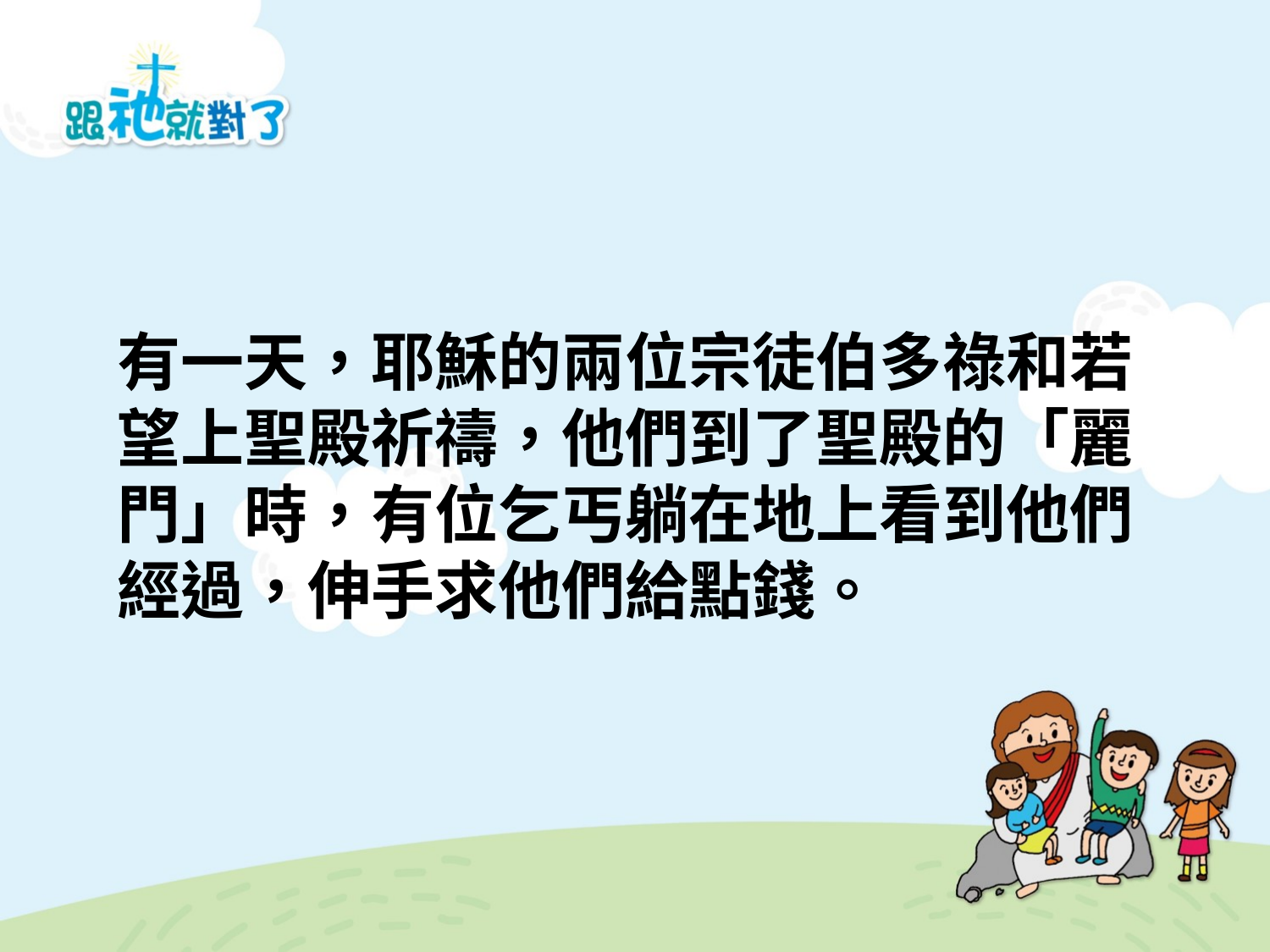

有一天，耶穌的兩位宗徒伯多祿和若望上聖殿祈禱，他們到了聖殿的「麗門」時，有位乞丐躺在地上看到他們經過，伸手求他們給點錢。